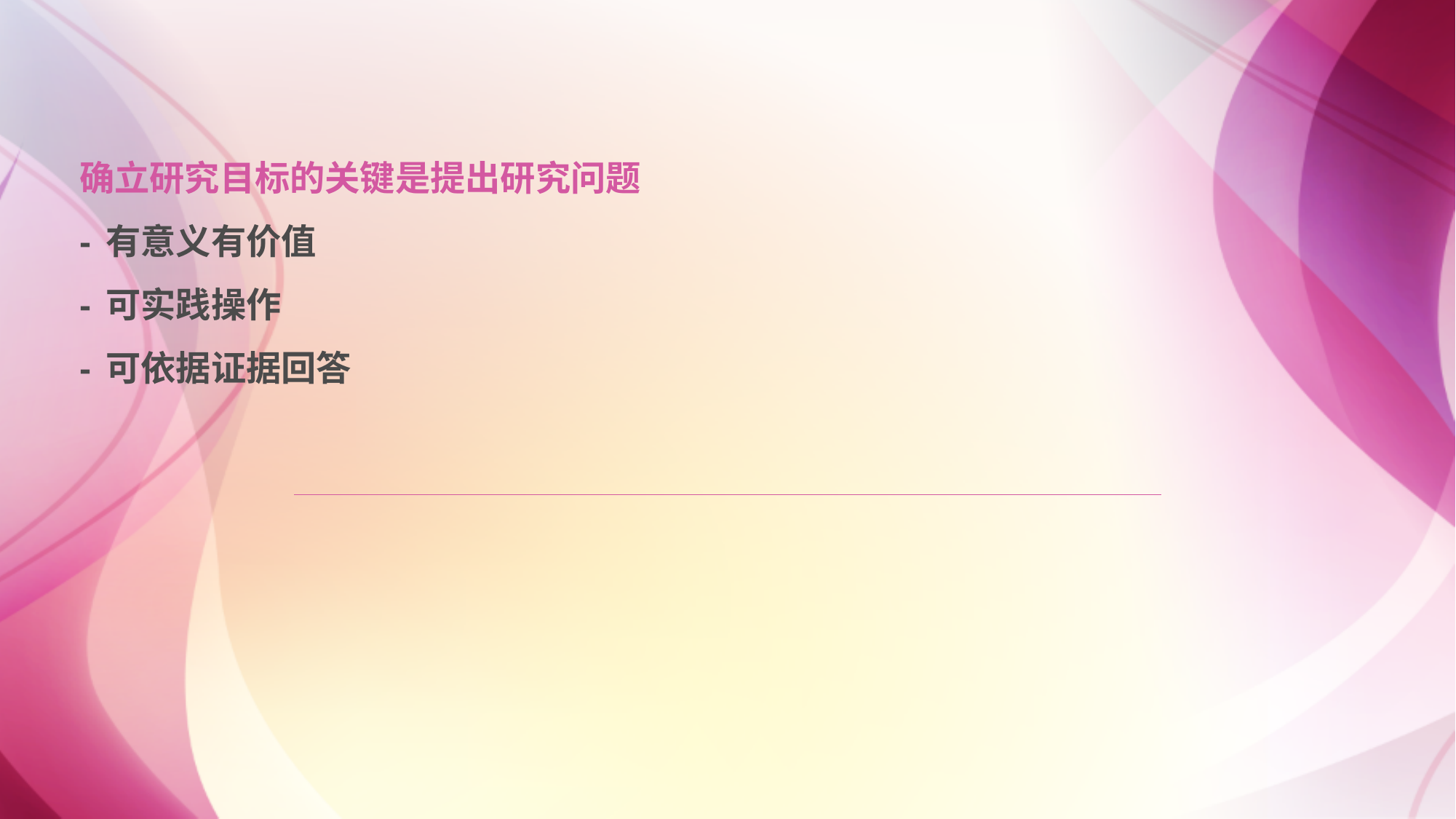

# 确立研究目标的关键是提出研究问题 - 有意义有价值 - 可实践操作 - 可依据证据回答